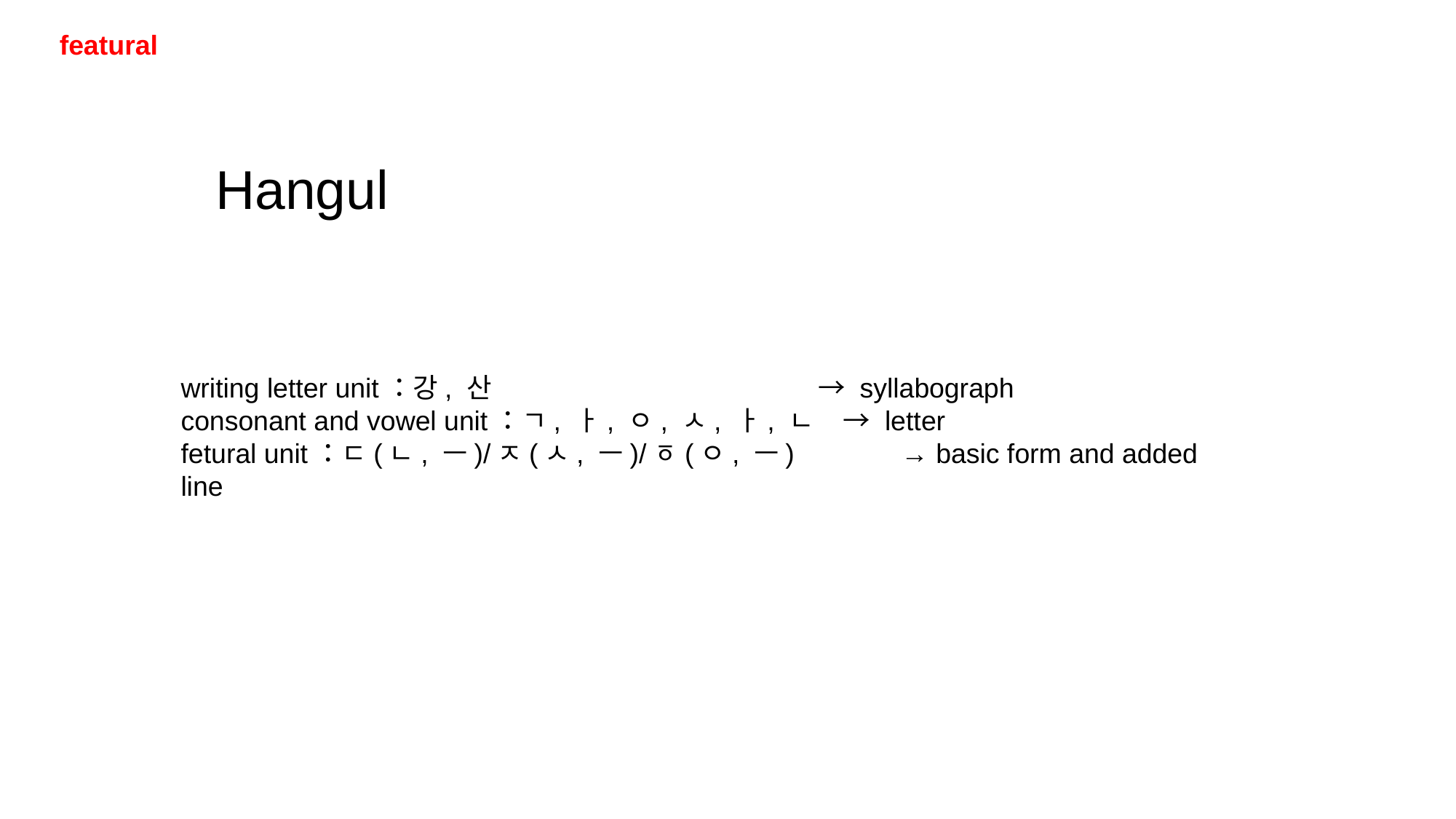

featural
Hangul
writing letter unit：강, 산			            → syllabograph
consonant and vowel unit：ㄱ, ㅏ, ㅇ, ㅅ, ㅏ, ㄴ	 → letter
fetural unit：ㄷ(ㄴ, ㅡ)/ㅈ(ㅅ, ㅡ)/ㆆ(ㅇ, ㅡ)              → basic form and added line